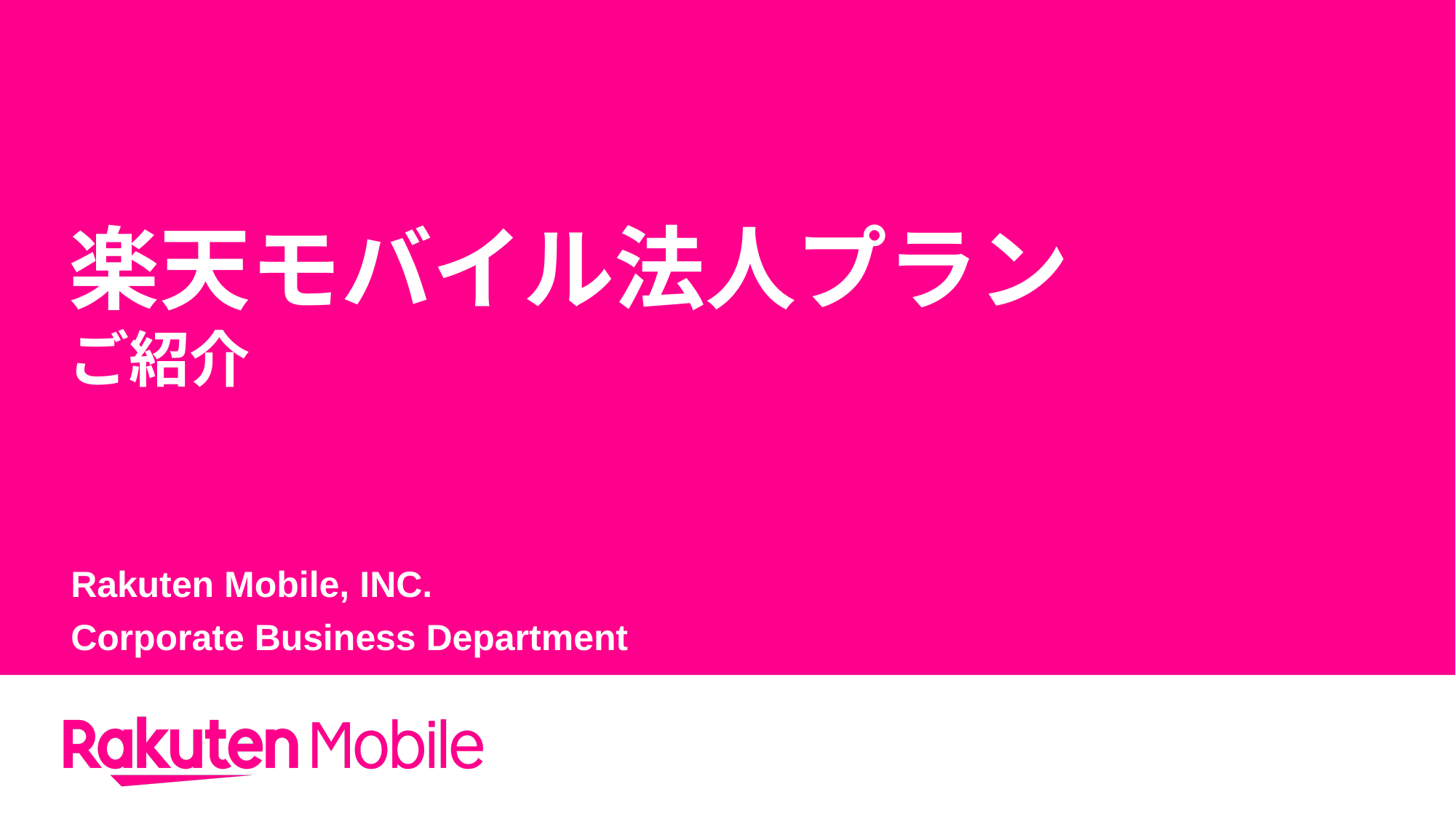

# 楽天モバイル法人プラン ご紹介

Rakuten Mobile, INC.
Corporate Business Department